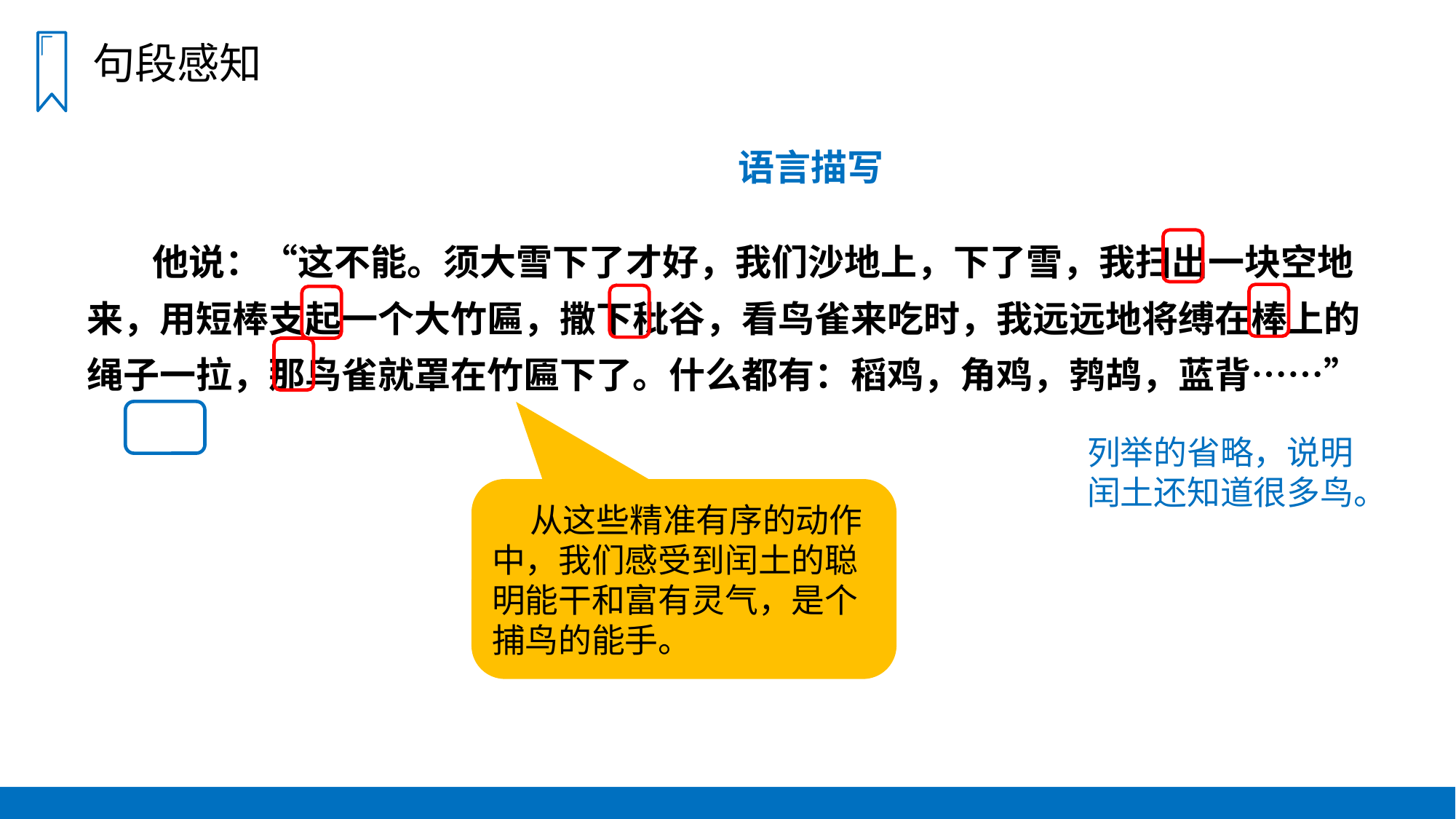

句段感知
语言描写
       他说：“这不能。须大雪下了才好，我们沙地上，下了雪，我扫出一块空地来，用短棒支起一个大竹匾，撒下秕谷，看鸟雀来吃时，我远远地将缚在棒上的绳子一拉，那鸟雀就罩在竹匾下了。什么都有：稻鸡，角鸡，鹁鸪，蓝背……”

列举的省略，说明闰土还知道很多鸟。
    从这些精准有序的动作中，我们感受到闰土的聪明能干和富有灵气，是个捕鸟的能手。